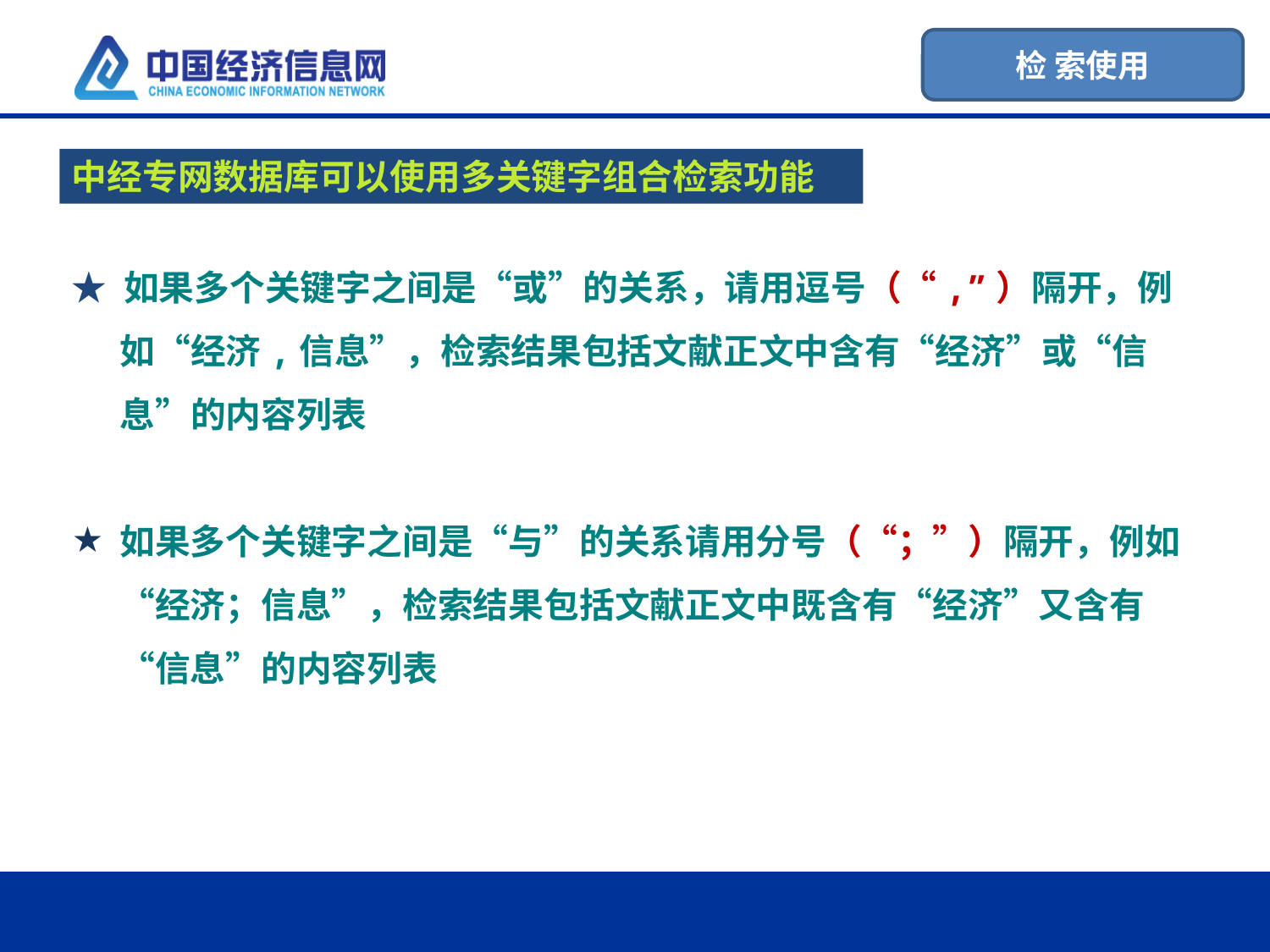

检 索使用

中经专网数据库可以使用多关键字组合检索功能
★ 如果多个关键字之间是“或”的关系，请用逗号（“,”）隔开，例如“经济,信息”，检索结果包括文献正文中含有“经济”或“信息”的内容列表

如果多个关键字之间是“与”的关系请用分号（“；”）隔开，例如 “经济；信息”，检索结果包括文献正文中既含有“经济”又含有“信息”的内容列表